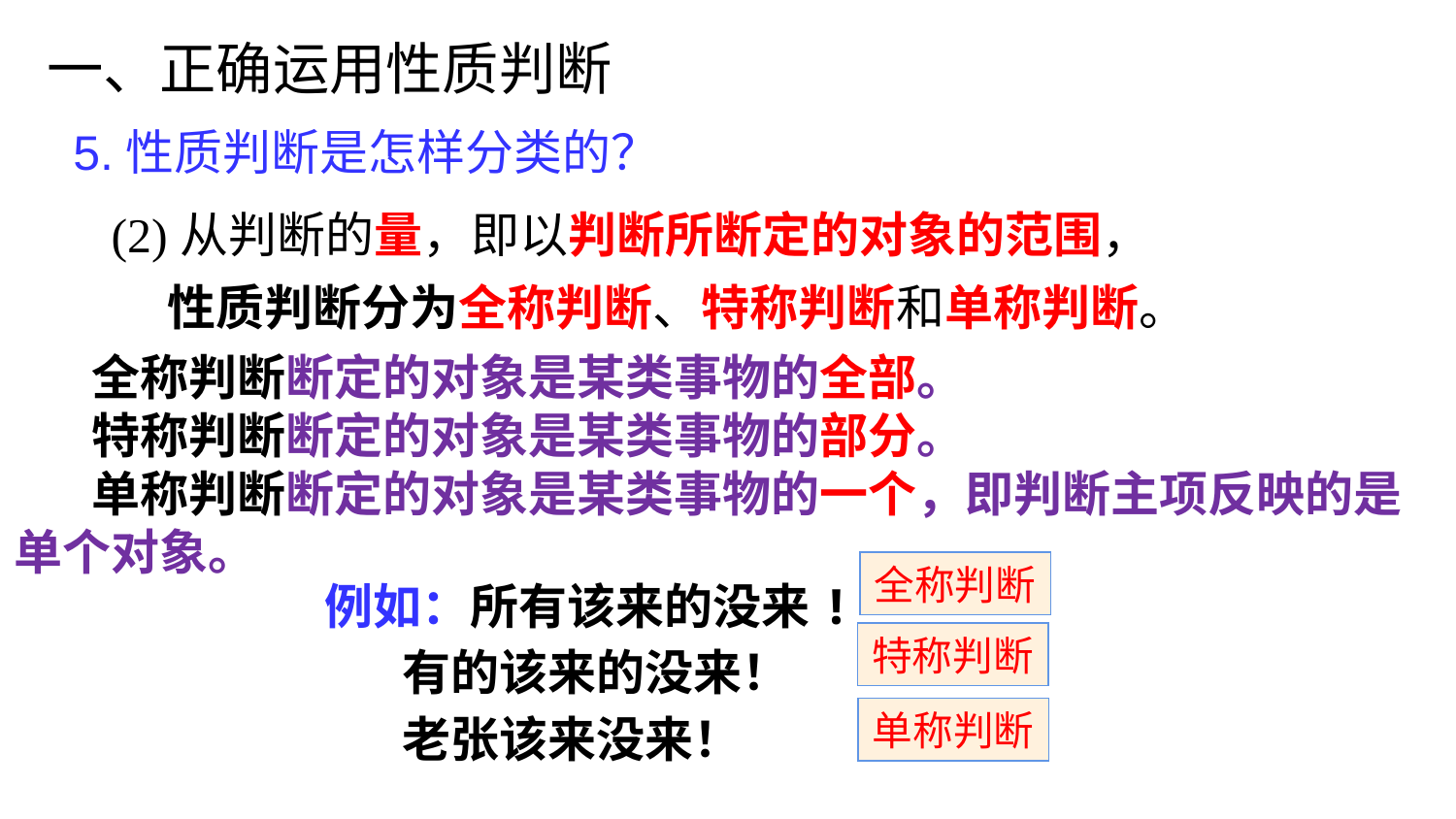

一、正确运用性质判断
5.性质判断是怎样分类的？
        (2)从判断的量，即以判断所断定的对象的范围，
             性质判断分为全称判断、特称判断和单称判断。
      全称判断断定的对象是某类事物的全部。
      特称判断断定的对象是某类事物的部分。
      单称判断断定的对象是某类事物的一个，即判断主项反映的是单个对象。
全称判断
例如：所有该来的没来!
      有的该来的没来！
      老张该来没来！
特称判断
单称判断